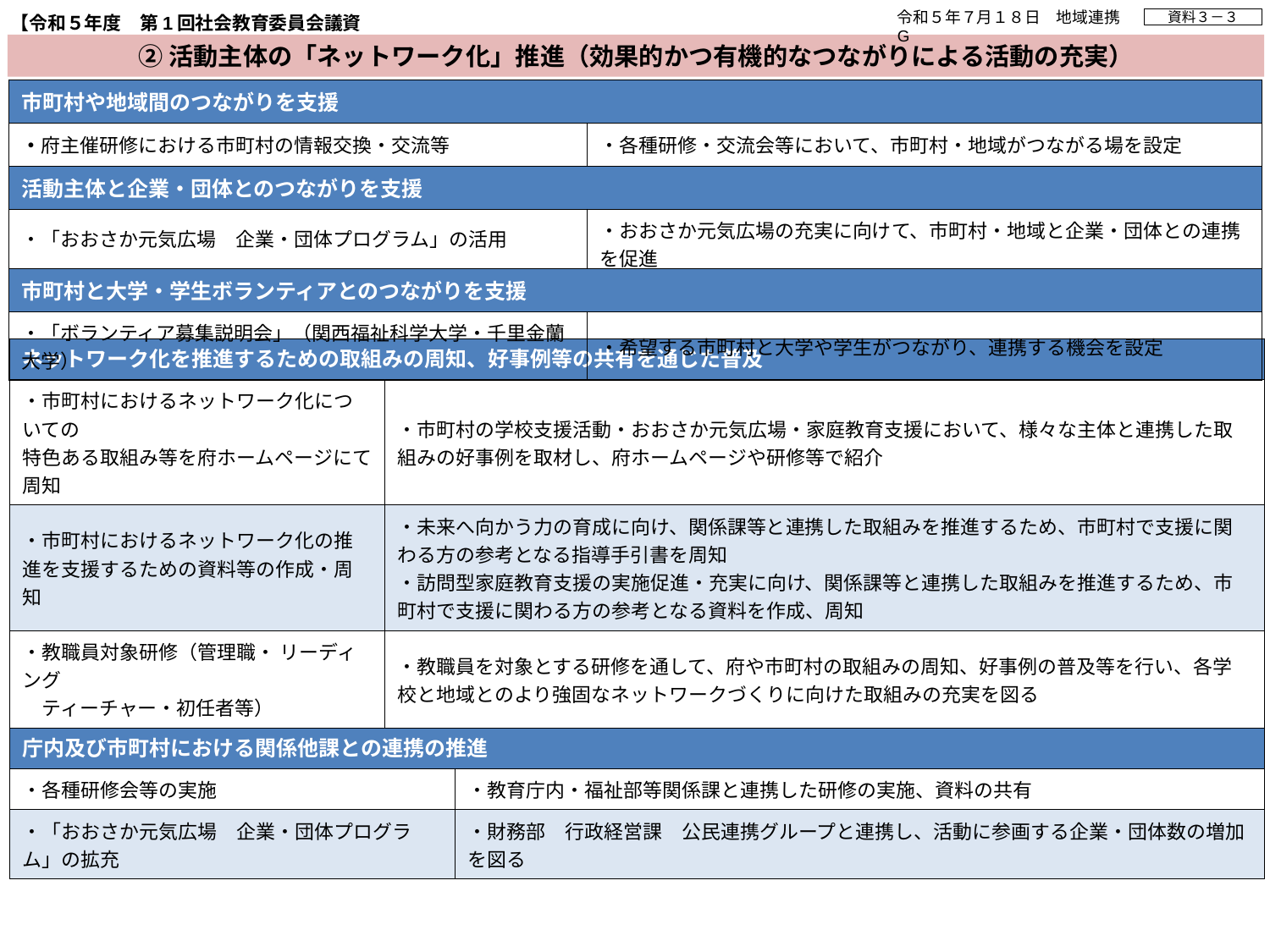

令和５年７月１８日　地域連携G
【令和５年度　第1回社会教育委員会議資料】
資料３－３
②活動主体の「ネットワーク化」推進（効果的かつ有機的なつながりによる活動の充実）
| 市町村や地域間のつながりを支援 |  |
| --- | --- |
| ・府主催研修における市町村の情報交換・交流等 | ・各種研修・交流会等において、市町村・地域がつながる場を設定 |
| 活動主体と企業・団体とのつながりを支援 |  |
| ・「おおさか元気広場　企業・団体プログラム」の活用 | ・おおさか元気広場の充実に向けて、市町村・地域と企業・団体との連携を促進 |
| 市町村と大学・学生ボランティアとのつながりを支援 |  |
| ・「ボランティア募集説明会」（関西福祉科学大学・千里金蘭大学） | ・希望する市町村と大学や学生がつながり、連携する機会を設定 |
| ネットワーク化を推進するための取組みの周知、好事例等の共有を通じた普及 |  |  |
| --- | --- | --- |
| ・市町村におけるネットワーク化についての 特色ある取組み等を府ホームページにて周知 | ・市町村の学校支援活動・おおさか元気広場・家庭教育支援において、様々な主体と連携した取組みの好事例を取材し、府ホームページや研修等で紹介 |  |
| ・市町村におけるネットワーク化の推進を支援するための資料等の作成・周知 | ・未来へ向かう力の育成に向け、関係課等と連携した取組みを推進するため、市町村で支援に関わる方の参考となる指導手引書を周知 ・訪問型家庭教育支援の実施促進・充実に向け、関係課等と連携した取組みを推進するため、市町村で支援に関わる方の参考となる資料を作成、周知 |  |
| ・教職員対象研修（管理職・ リーディング　 　ティーチャー・初任者等） | ・教職員を対象とする研修を通して、府や市町村の取組みの周知、好事例の普及等を行い、各学校と地域とのより強固なネットワークづくりに向けた取組みの充実を図る |  |
| 庁内及び市町村における関係他課との連携の推進 |  |  |
| ・各種研修会等の実施 |  | ・教育庁内・福祉部等関係課と連携した研修の実施、資料の共有 |
| ・「おおさか元気広場　企業・団体プログラム」の拡充 |  | ・財務部　行政経営課　公民連携グループと連携し、活動に参画する企業・団体数の増加を図る |